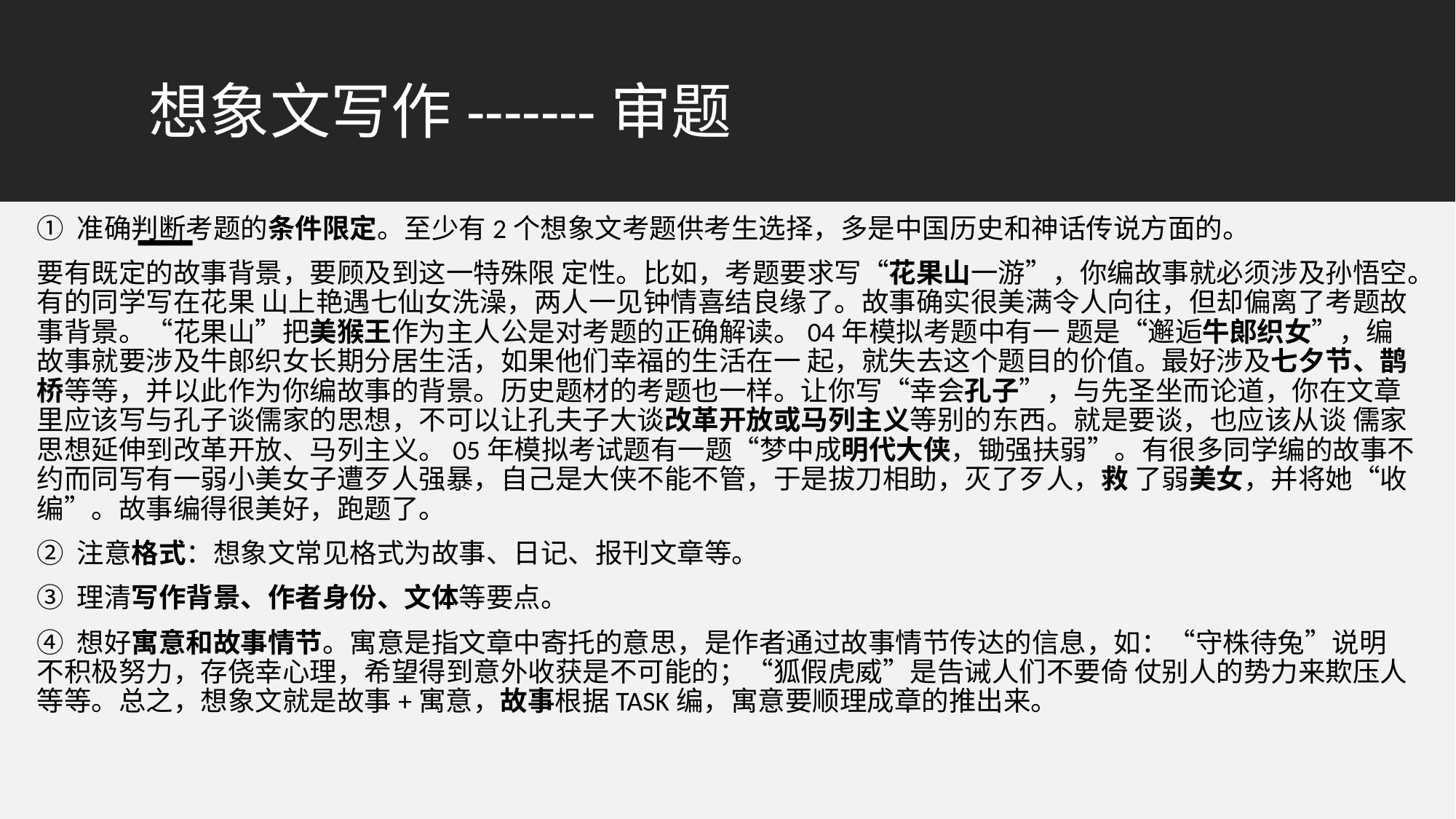

# 想象文写作-------审题

① 准确判断考题的条件限定。至少有2个想象文考题供考生选择，多是中国历史和神话传说方面的。
要有既定的故事背景，要顾及到这一特殊限 定性。比如，考题要求写“花果山一游”，你编故事就必须涉及孙悟空。有的同学写在花果 山上艳遇七仙女洗澡，两人一见钟情喜结良缘了。故事确实很美满令人向往，但却偏离了考题故事背景。“花果山”把美猴王作为主人公是对考题的正确解读。04年模拟考题中有一 题是“邂逅牛郞织女”，编故事就要涉及牛郞织女长期分居生活，如果他们幸福的生活在一 起，就失去这个题目的价值。最好涉及七夕节、鹊桥等等，并以此作为你编故事的背景。历史题材的考题也一样。让你写“幸会孔子”，与先圣坐而论道，你在文章里应该写与孔子谈儒家的思想，不可以让孔夫子大谈改革开放或马列主义等别的东西。就是要谈，也应该从谈 儒家思想延伸到改革开放、马列主义。05年模拟考试题有一题“梦中成明代大侠，锄强扶弱”。有很多同学编的故事不 约而同写有一弱小美女子遭歹人强暴，自己是大侠不能不管，于是拔刀相助，灭了歹人，救 了弱美女，并将她“收编”。故事编得很美好，跑题了。
② 注意格式：想象文常见格式为故事、日记、报刊文章等。
③ 理清写作背景、作者身份、文体等要点。
④ 想好寓意和故事情节。寓意是指文章中寄托的意思，是作者通过故事情节传达的信息，如：“守株待兔”说明 不积极努力，存侥幸心理，希望得到意外收获是不可能的；“狐假虎威”是告诫人们不要倚 仗别人的势力来欺压人等等。总之，想象文就是故事+寓意，故事根据TASK编，寓意要顺理成章的推出来。